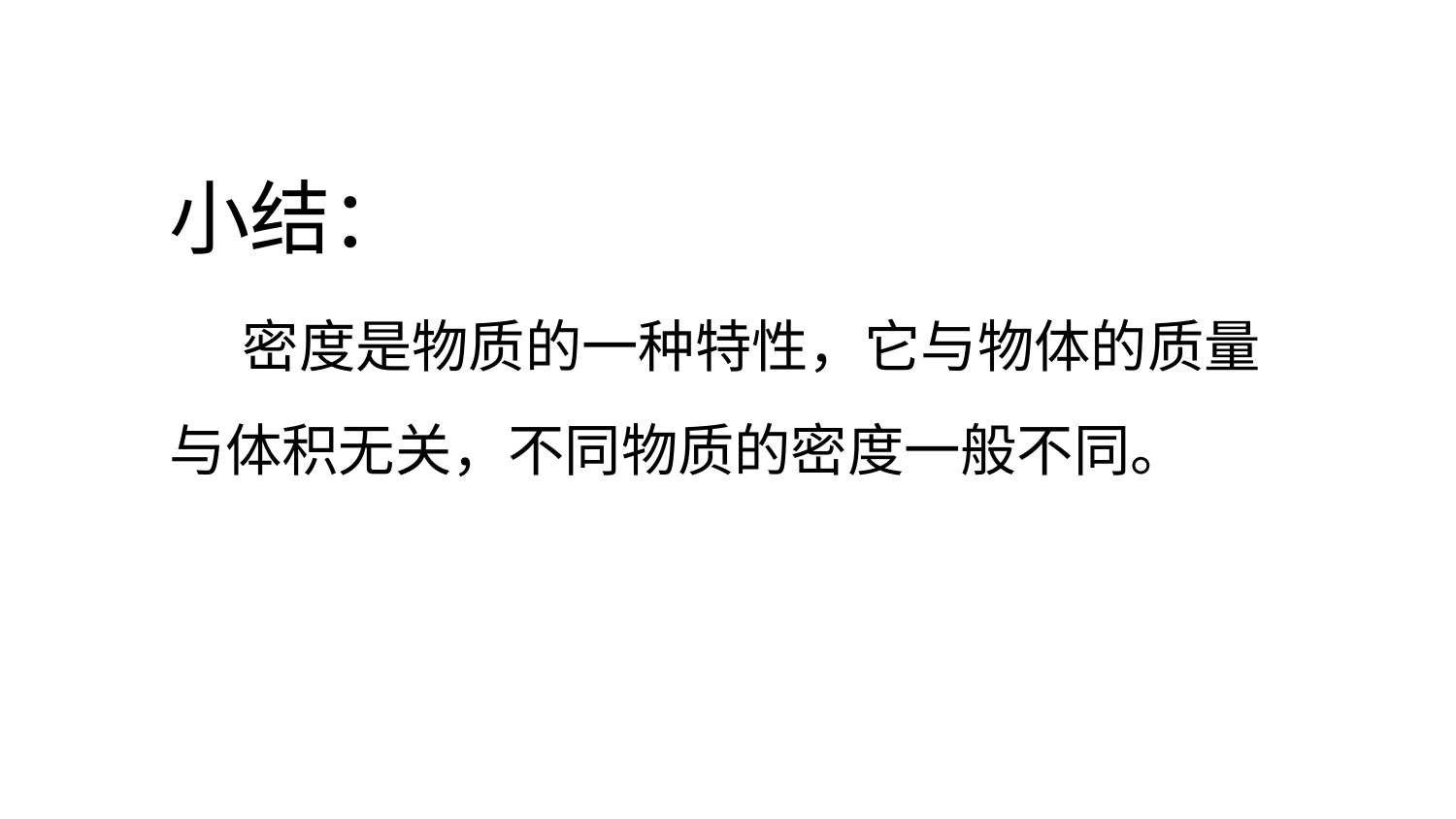

小结：
    密度是物质的一种特性，它与物体的质量与体积无关，不同物质的密度一般不同。